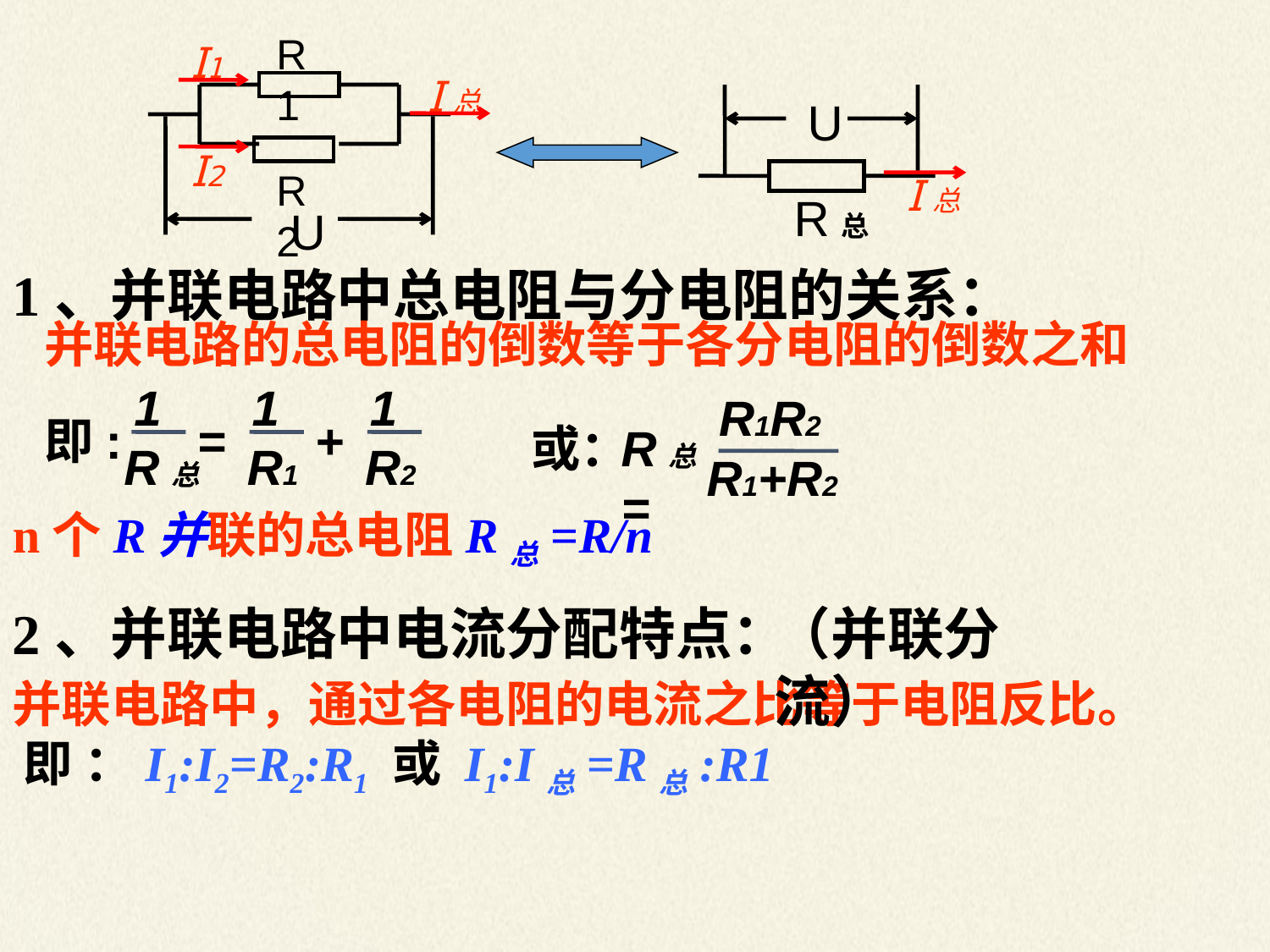

R1

R2

U

I1

I总

I2

U

R总
I总

1、并联电路中总电阻与分电阻的关系：
并联电路的总电阻的倒数等于各分电阻的倒数之和
1

R总

1

R1

1

R2

=
+
即:
R1R2
R总=
R1+R2

或：
n个R并联的总电阻R总=R/n
2、并联电路中电流分配特点：
（并联分流）
并联电路中，通过各电阻的电流之比等于电阻反比。
 即 ：I1:I2=R2:R1 或 I1:I总=R总:R1